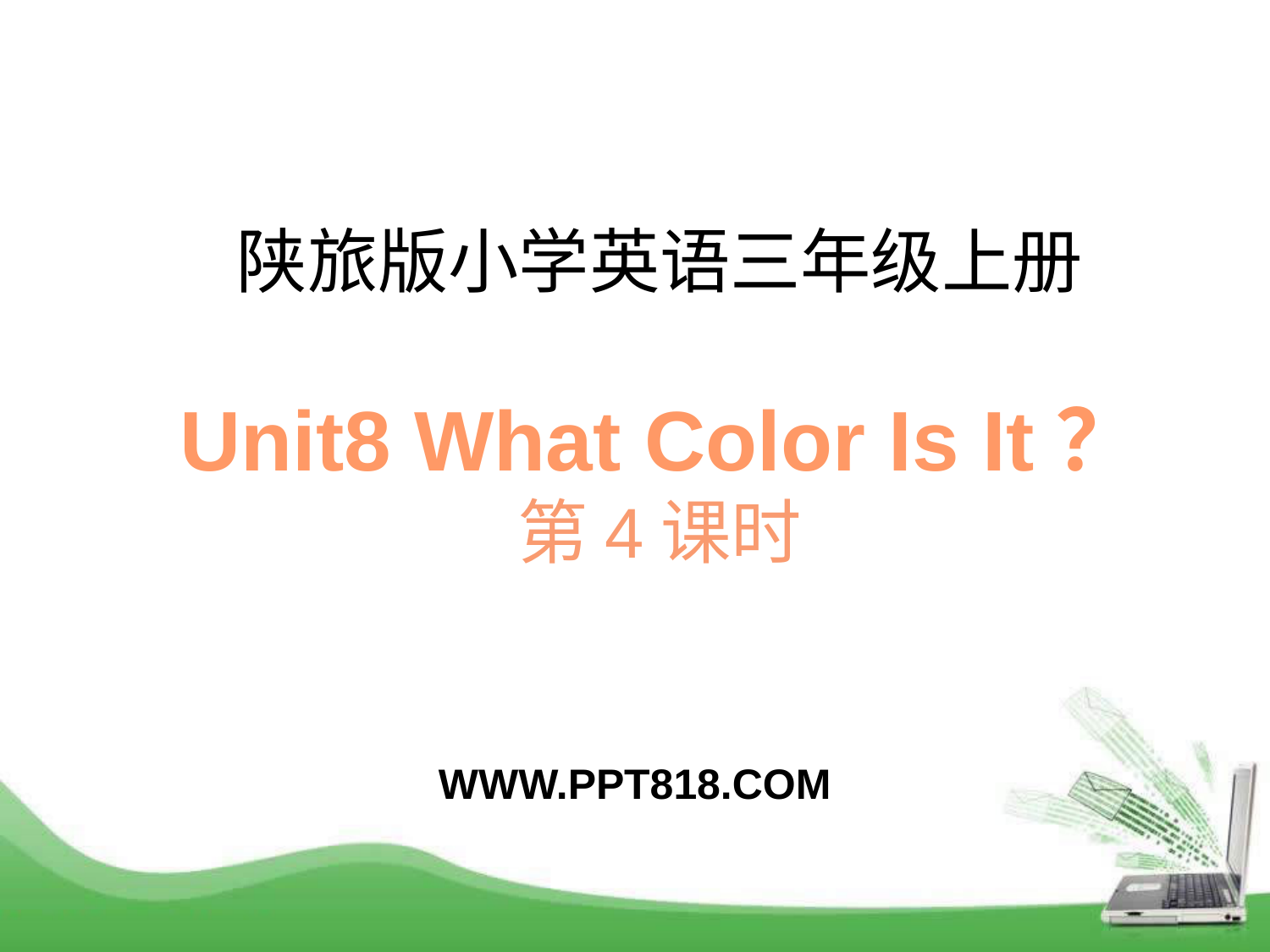

陕旅版小学英语三年级上册
Unit8 What Color Is It？
第4课时
WWW.PPT818.COM